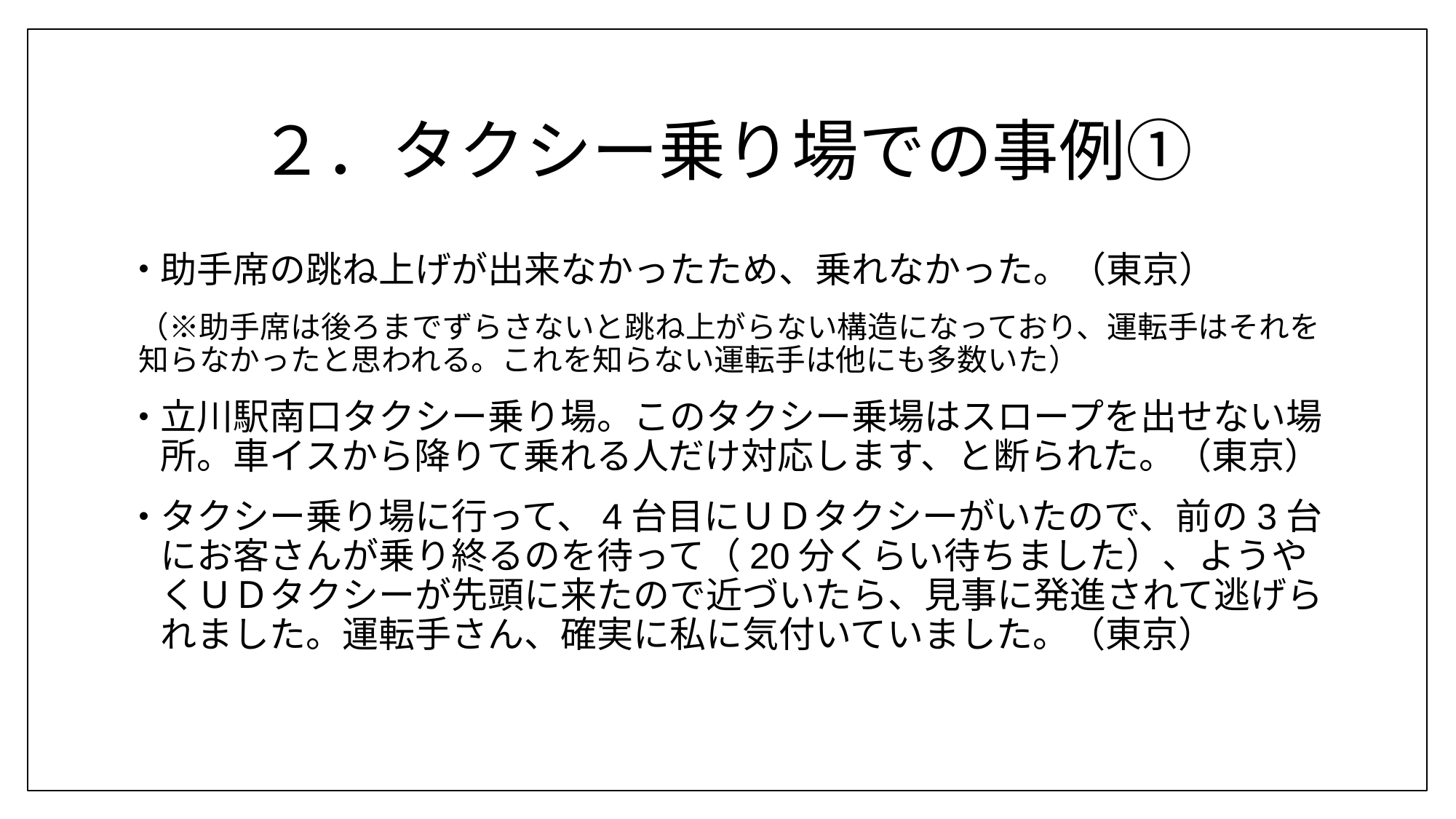

# ２．タクシー乗り場での事例①
助手席の跳ね上げが出来なかったため、乗れなかった。（東京）
（※助手席は後ろまでずらさないと跳ね上がらない構造になっており、運転手はそれを知らなかったと思われる。これを知らない運転手は他にも多数いた）
立川駅南口タクシー乗り場。このタクシー乗場はスロープを出せない場所。車イスから降りて乗れる人だけ対応します、と断られた。（東京）
タクシー乗り場に行って、4台目にＵＤタクシーがいたので、前の3台にお客さんが乗り終るのを待って（20分くらい待ちました）、ようやくＵＤタクシーが先頭に来たので近づいたら、見事に発進されて逃げられました。運転手さん、確実に私に気付いていました。（東京）